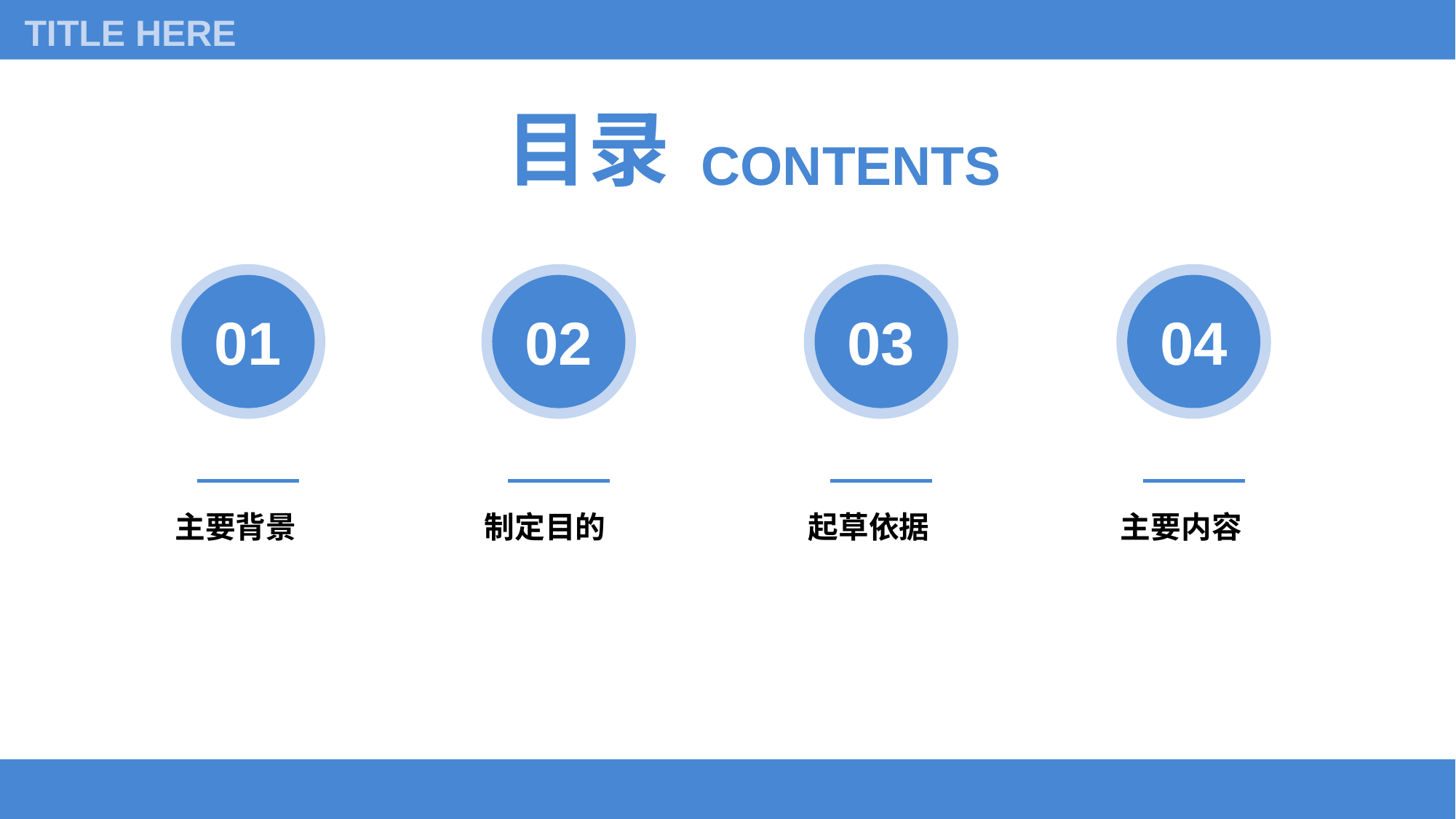

TITLE HERE
目录
CONTENTS

03
04
01
02
    主要背景
    制定目的
    起草依据
    主要内容